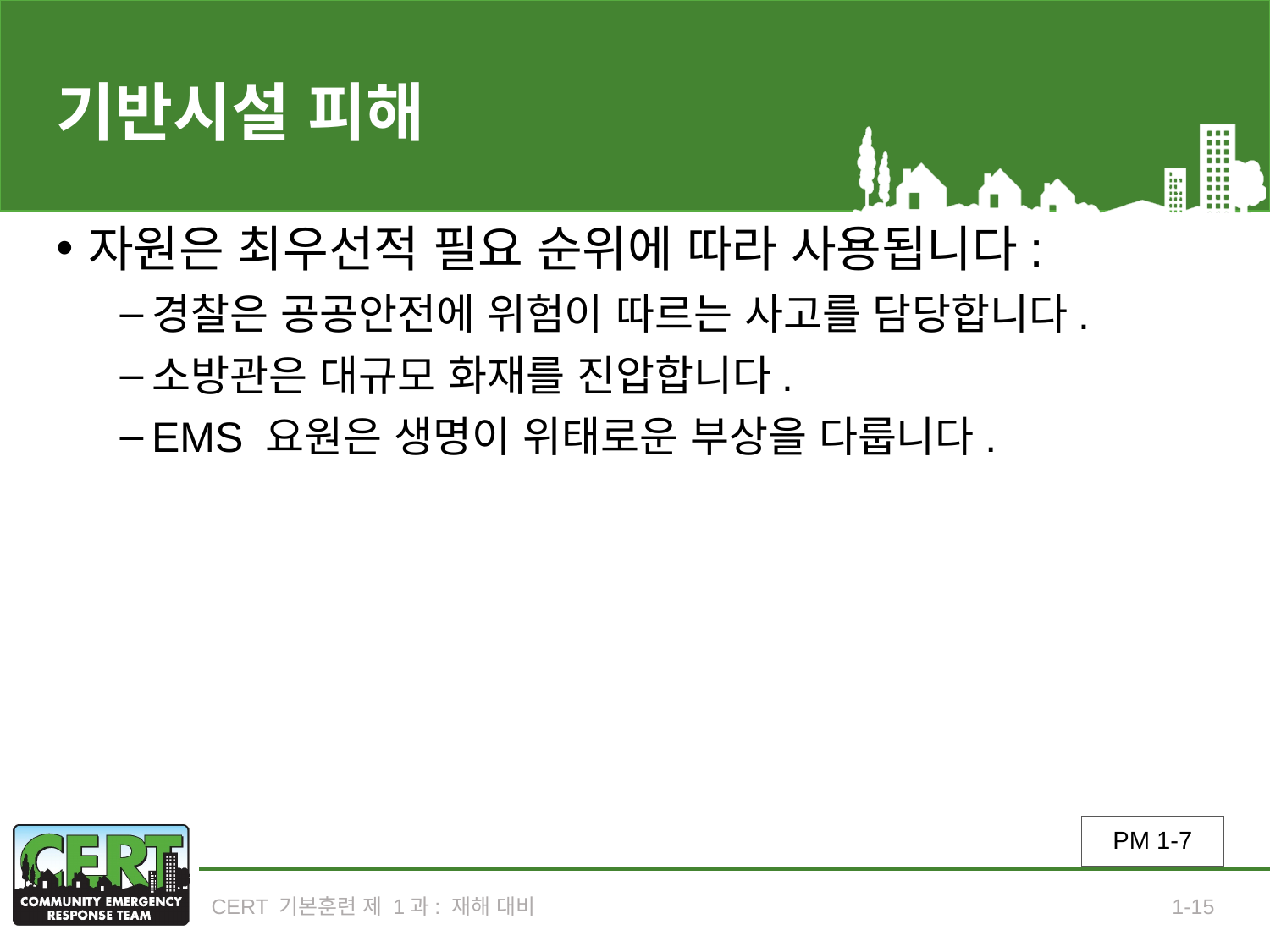

# 기반시설 피해
자원은 최우선적 필요 순위에 따라 사용됩니다:
경찰은 공공안전에 위험이 따르는 사고를 담당합니다.
소방관은 대규모 화재를 진압합니다.
EMS 요원은 생명이 위태로운 부상을 다룹니다.

PM 1-7
CERT 기본훈련 제 1과: 재해 대비
1-15